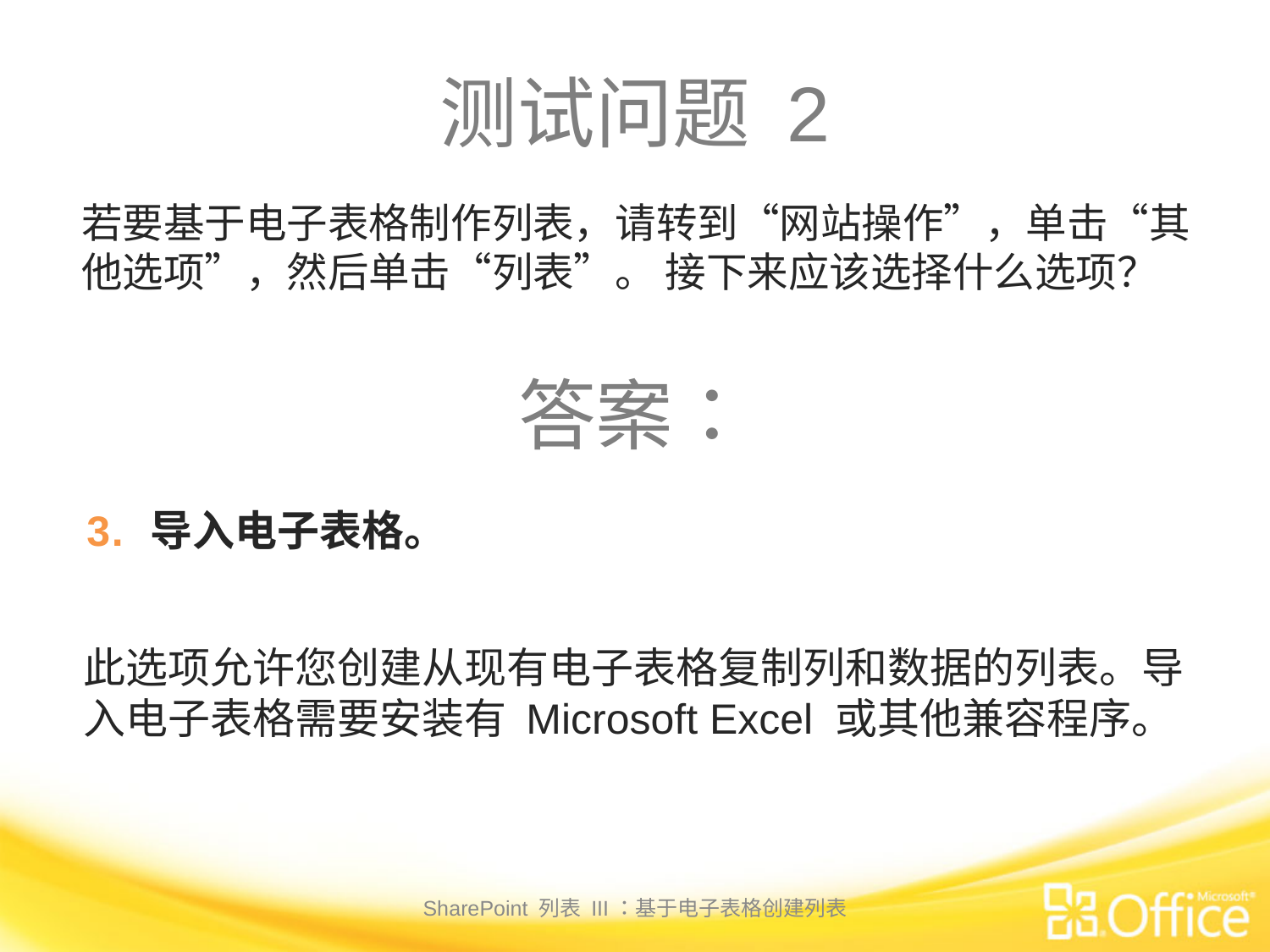

# 测试问题 2
若要基于电子表格制作列表，请转到“网站操作”，单击“其他选项”，然后单击“列表”。 接下来应该选择什么选项？
答案：
导入电子表格。
此选项允许您创建从现有电子表格复制列和数据的列表。导入电子表格需要安装有 Microsoft Excel 或其他兼容程序。
SharePoint 列表 III：基于电子表格创建列表